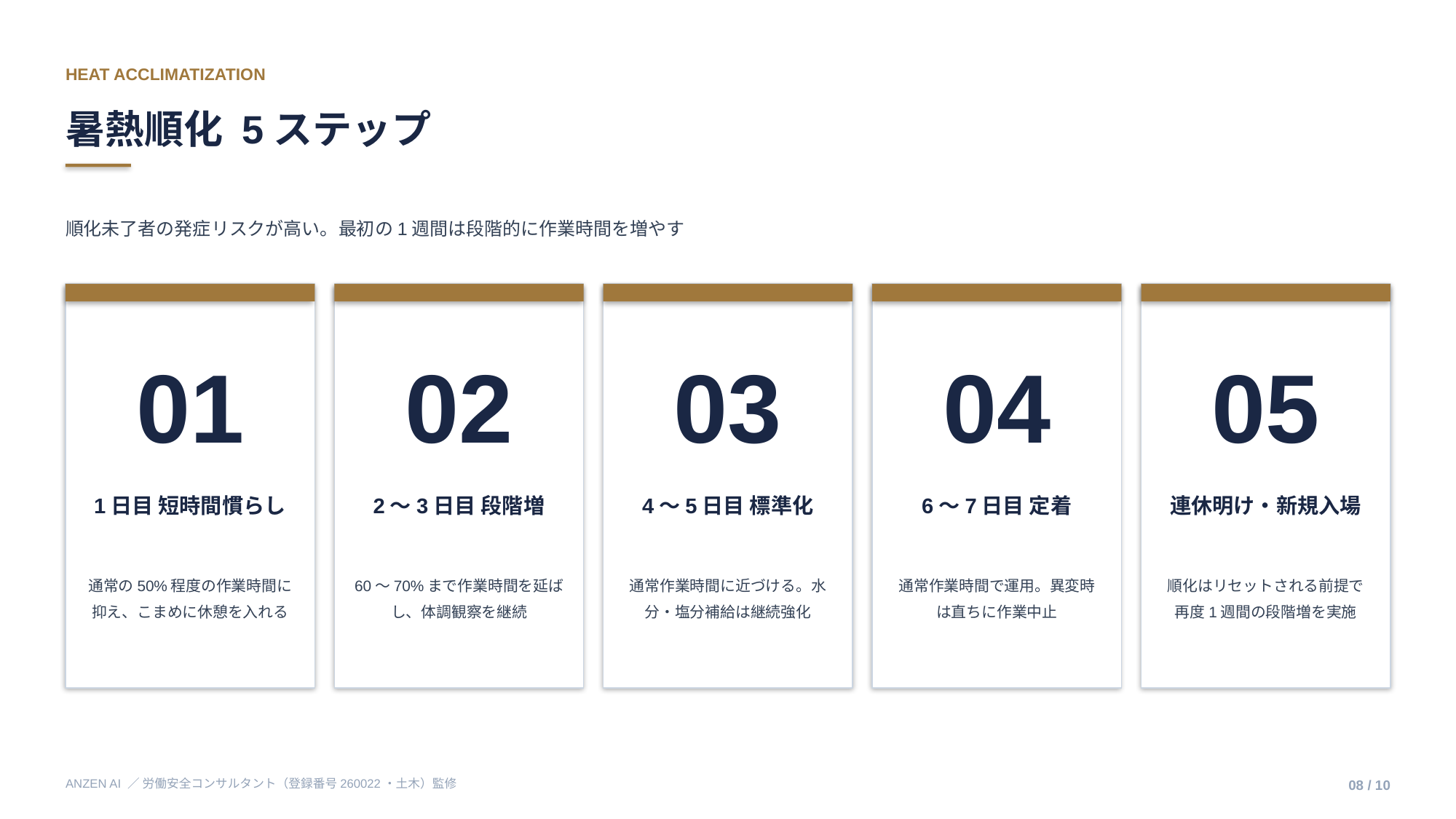

HEAT ACCLIMATIZATION
暑熱順化 5ステップ

順化未了者の発症リスクが高い。最初の1週間は段階的に作業時間を増やす

01
02
03
04
05
1日目 短時間慣らし
2〜3日目 段階増
4〜5日目 標準化
6〜7日目 定着
連休明け・新規入場
通常の50%程度の作業時間に抑え、こまめに休憩を入れる
60〜70%まで作業時間を延ばし、体調観察を継続
通常作業時間に近づける。水分・塩分補給は継続強化
通常作業時間で運用。異変時は直ちに作業中止
順化はリセットされる前提で再度1週間の段階増を実施
ANZEN AI ／ 労働安全コンサルタント（登録番号260022・土木）監修
08 / 10